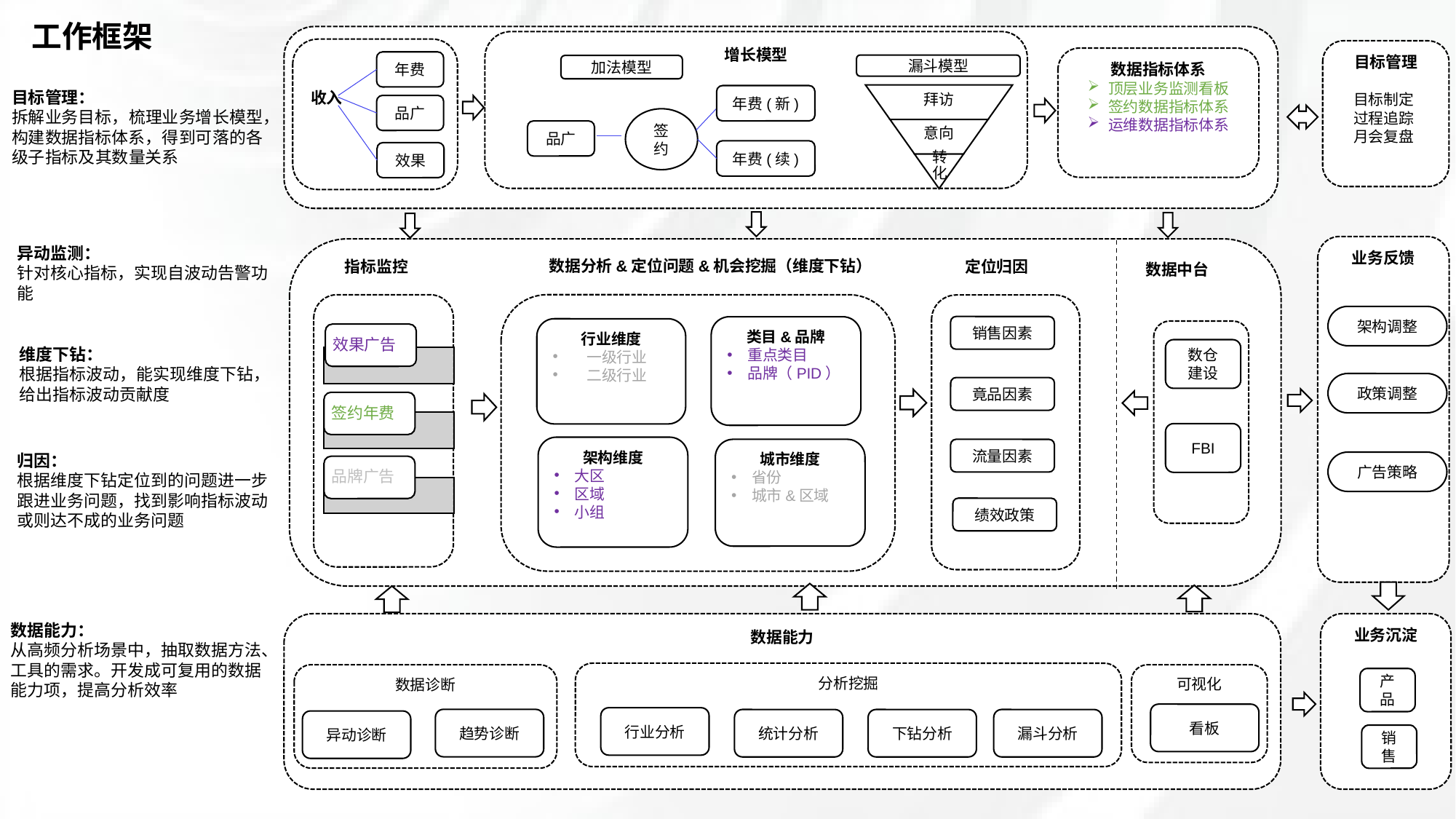

工作框架

增长模型

收入
目标管理

   目标制定
   过程追踪
   月会复盘
数据指标体系
顶层业务监测看板
签约数据指标体系
运维数据指标体系
年费
漏斗模型
加法模型
目标管理：
拆解业务目标，梳理业务增长模型，构建数据指标体系，得到可落的各级子指标及其数量关系
拜访
意向
转化
年费(新)
品广

签约
品广
年费(续)
效果

业务反馈
异动监测：
针对核心指标，实现自波动告警功能

数据分析&定位问题&机会挖掘（维度下钻）
指标监控
定位归因
数据中台

架构调整
销售因素
类目&品牌
重点类目
品牌（PID）
行业维度
一级行业
二级行业

效果广告
签约年费
品牌广告
维度下钻：
根据指标波动，能实现维度下钻，给出指标波动贡献度
数仓
建设
政策调整
竟品因素

FBI
架构维度
大区
区域
小组

城市维度
省份
城市&区域
流量因素
归因：
根据维度下钻定位到的问题进一步跟进业务问题，找到影响指标波动或则达不成的业务问题
广告策略
绩效政策

数据能力
业务沉淀
数据能力：
从高频分析场景中，抽取数据方法、工具的需求。开发成可复用的数据能力项，提高分析效率
分析挖掘
数据诊断
可视化
产品

看板
行业分析
趋势诊断
统计分析
下钻分析
漏斗分析
异动诊断
销售